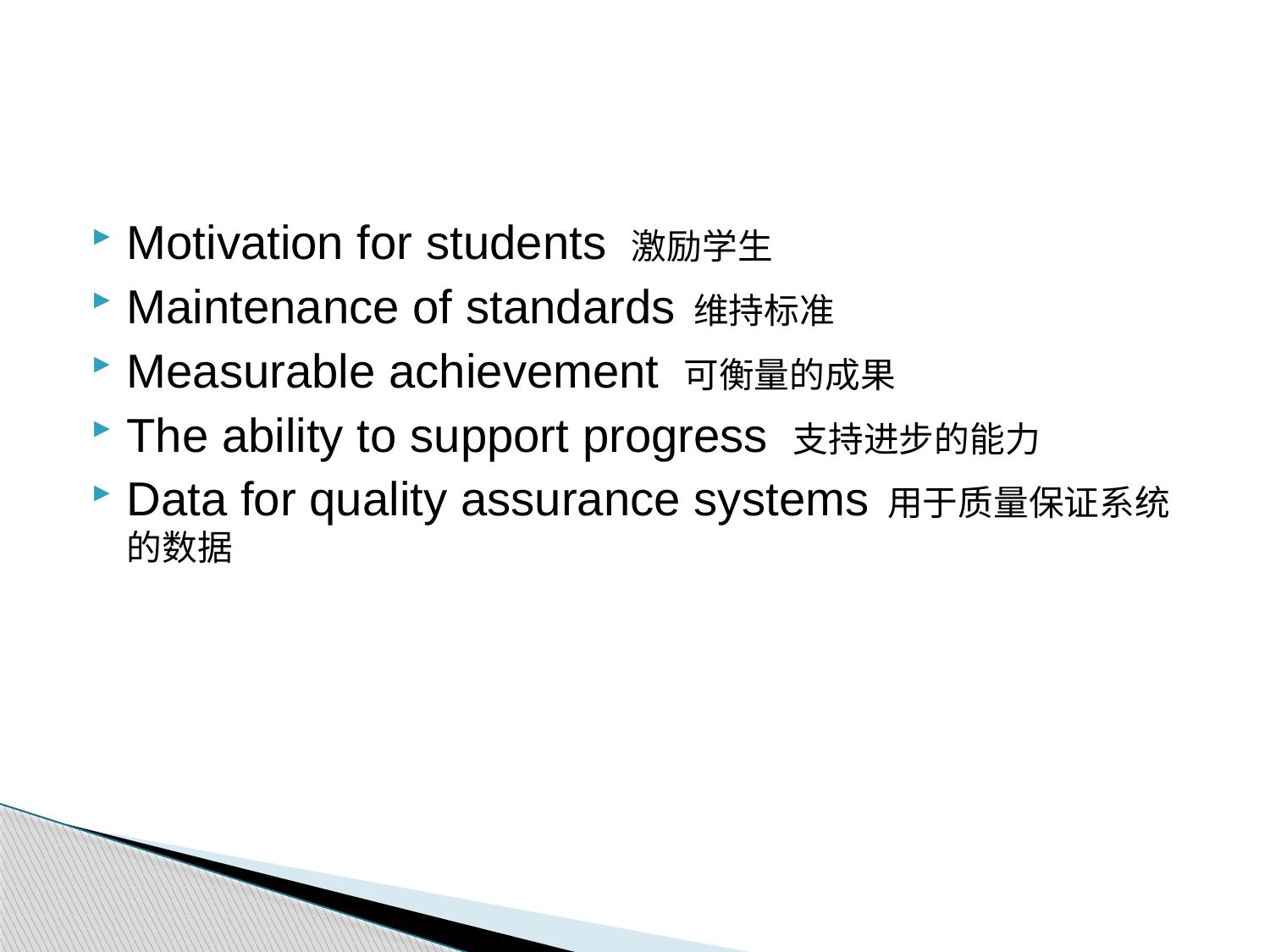

#
Motivation for students 激励学生
Maintenance of standards 维持标准
Measurable achievement 可衡量的成果
The ability to support progress 支持进步的能力
Data for quality assurance systems 用于质量保证系统的数据